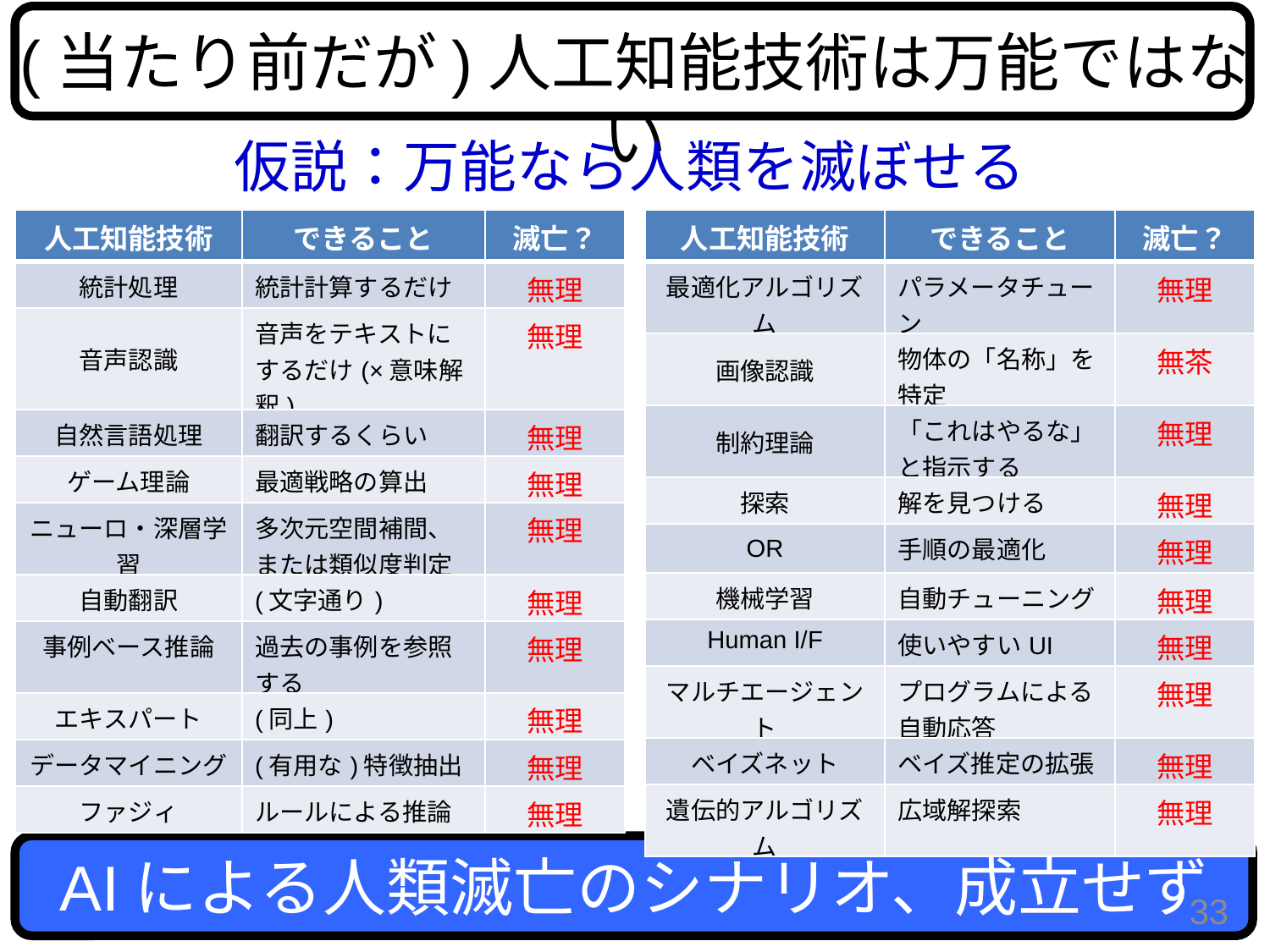

(当たり前だが)人工知能技術は万能ではない
仮説：万能なら人類を滅ぼせる
| 人工知能技術 | できること | 滅亡？ |
| --- | --- | --- |
| 統計処理 | 統計計算するだけ | 無理 |
| 音声認識 | 音声をテキストにするだけ(×意味解釈) | 無理 |
| 自然言語処理 | 翻訳するくらい | 無理 |
| ゲーム理論 | 最適戦略の算出 | 無理 |
| ニューロ・深層学習 | 多次元空間補間、または類似度判定 | 無理 |
| 自動翻訳 | (文字通り) | 無理 |
| 事例ベース推論 | 過去の事例を参照する | 無理 |
| エキスパート | (同上) | 無理 |
| データマイニング | (有用な)特徴抽出 | 無理 |
| ファジィ | ルールによる推論 | 無理 |
| 人工知能技術 | できること | 滅亡？ |
| --- | --- | --- |
| 最適化アルゴリズム | パラメータチューン | 無理 |
| 画像認識 | 物体の「名称」を特定 | 無茶 |
| 制約理論 | 「これはやるな」と指示する | 無理 |
| 探索 | 解を見つける | 無理 |
| OR | 手順の最適化 | 無理 |
| 機械学習 | 自動チューニング | 無理 |
| Human I/F | 使いやすいUI | 無理 |
| マルチエージェント | プログラムによる自動応答 | 無理 |
| ベイズネット | ベイズ推定の拡張 | 無理 |
| 遺伝的アルゴリズム | 広域解探索 | 無理 |
AIによる人類滅亡のシナリオ、成立せず
33